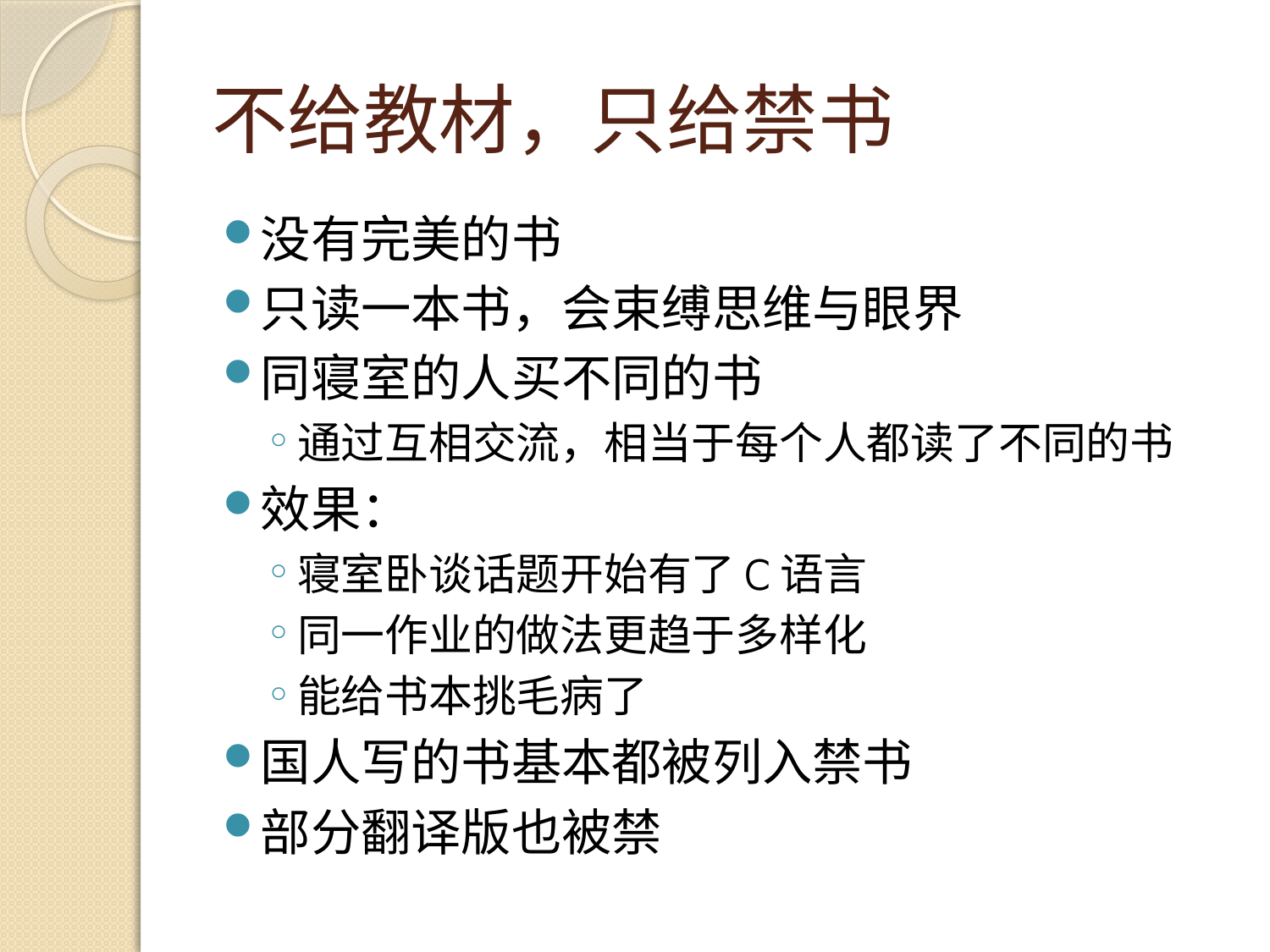

# 不给教材，只给禁书
没有完美的书
只读一本书，会束缚思维与眼界
同寝室的人买不同的书
通过互相交流，相当于每个人都读了不同的书
效果：
寝室卧谈话题开始有了C语言
同一作业的做法更趋于多样化
能给书本挑毛病了
国人写的书基本都被列入禁书
部分翻译版也被禁